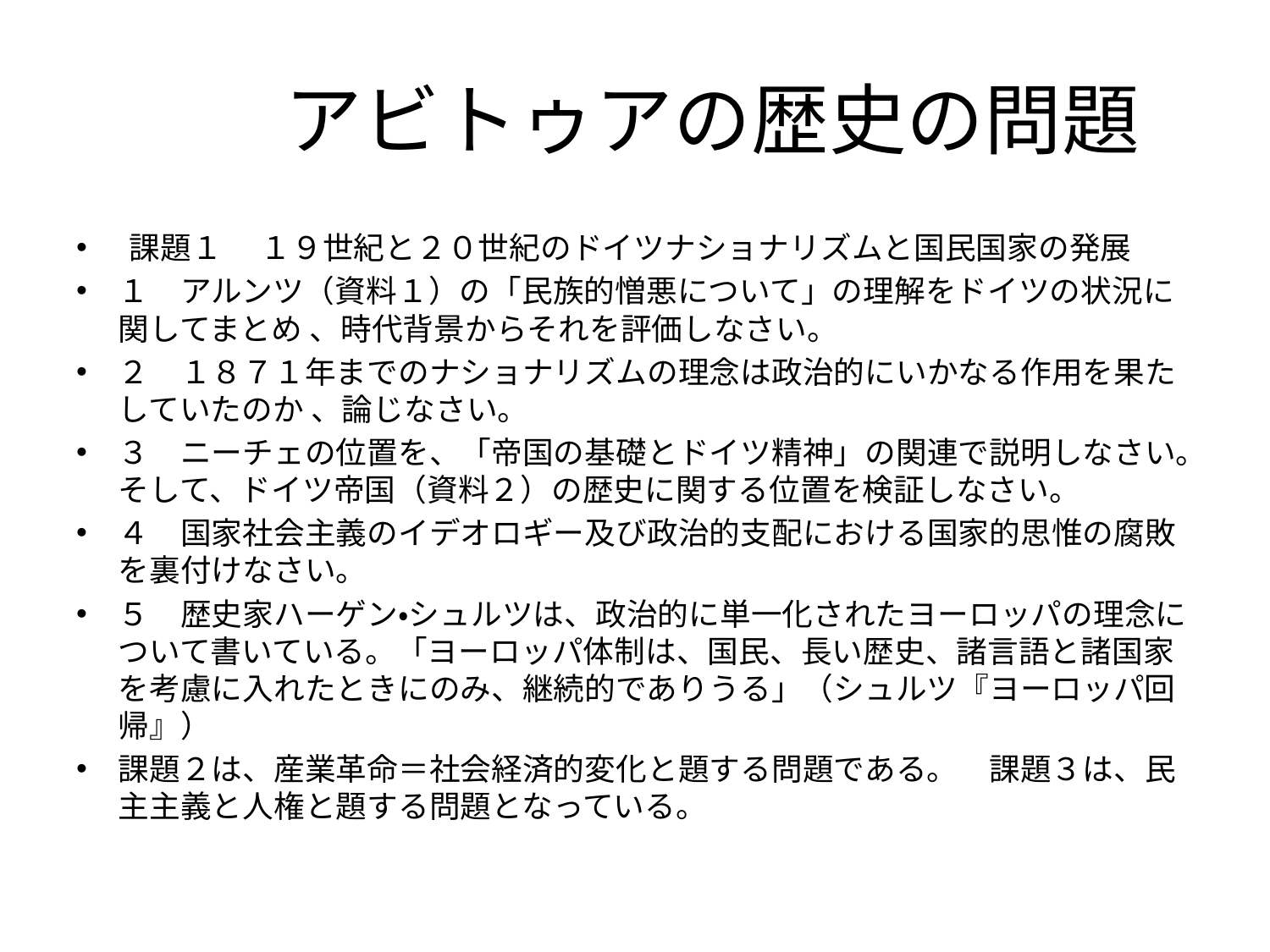

# アビトゥアの歴史の問題
 課題１ 　１９世紀と２０世紀のドイツナショナリズムと国民国家の発展
１　アルンツ（資料１）の「民族的憎悪について」の理解をドイツの状況に関してまとめ 、時代背景からそれを評価しなさい。
２　１８７１年までのナショナリズムの理念は政治的にいかなる作用を果たしていたのか 、論じなさい。
３　ニーチェの位置を、「帝国の基礎とドイツ精神」の関連で説明しなさい。そして、ドイツ帝国（資料２）の歴史に関する位置を検証しなさい。
４　国家社会主義のイデオロギー及び政治的支配における国家的思惟の腐敗を裏付けなさい。
５　歴史家ハーゲン・シュルツは、政治的に単一化されたヨーロッパの理念について書いている。「ヨーロッパ体制は、国民、長い歴史、諸言語と諸国家を考慮に入れたときにのみ、継続的でありうる」（シュルツ『ヨーロッパ回帰』）
課題２は、産業革命＝社会経済的変化と題する問題である。　課題３は、民主主義と人権と題する問題となっている。